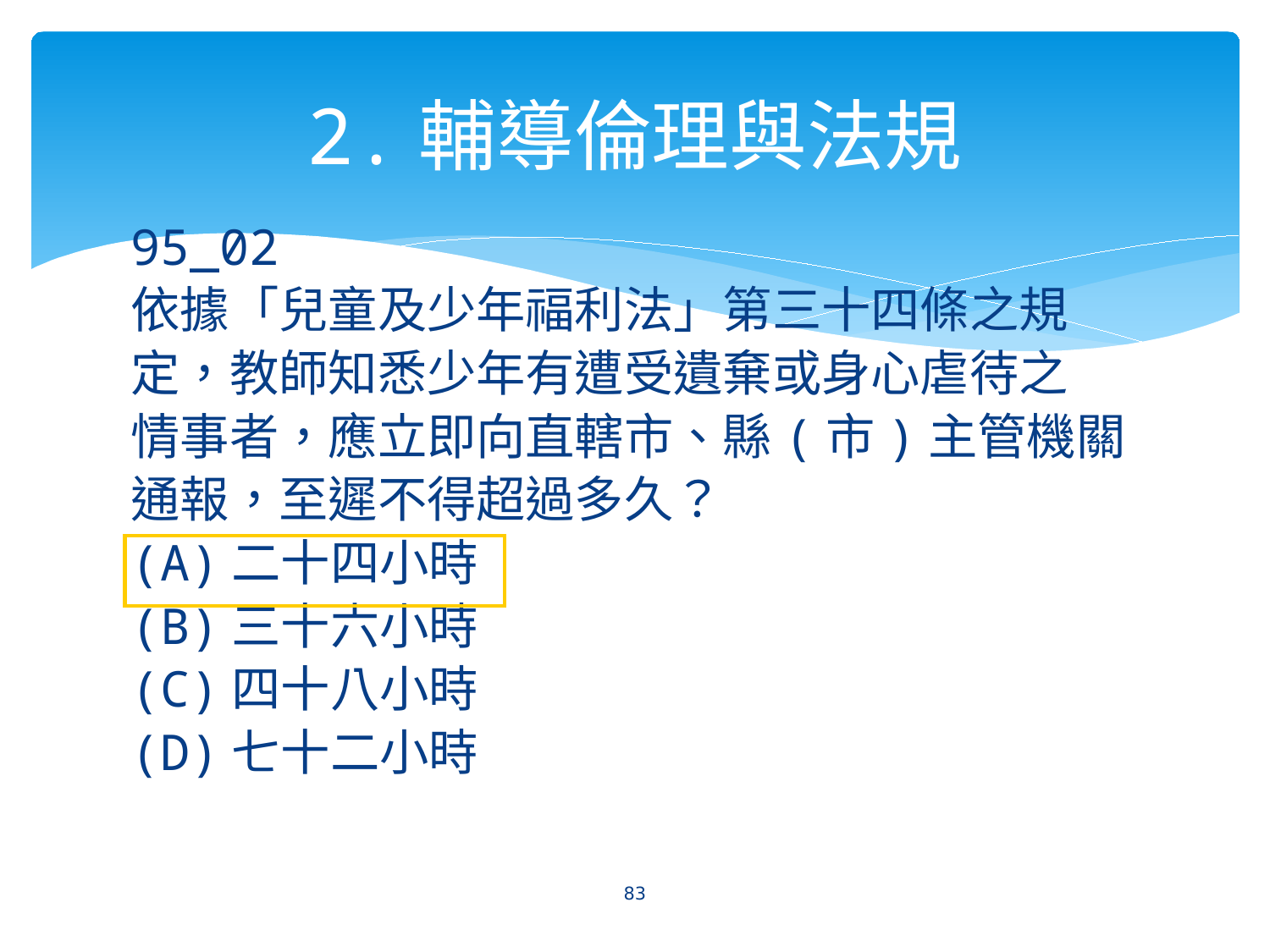

# 2.輔導倫理與法規
95_02
依據「兒童及少年福利法」第三十四條之規
定，教師知悉少年有遭受遺棄或身心虐待之
情事者，應立即向直轄市、縣(市)主管機關
通報，至遲不得超過多久？
(A)二十四小時
(B)三十六小時
(C)四十八小時
(D)七十二小時

83